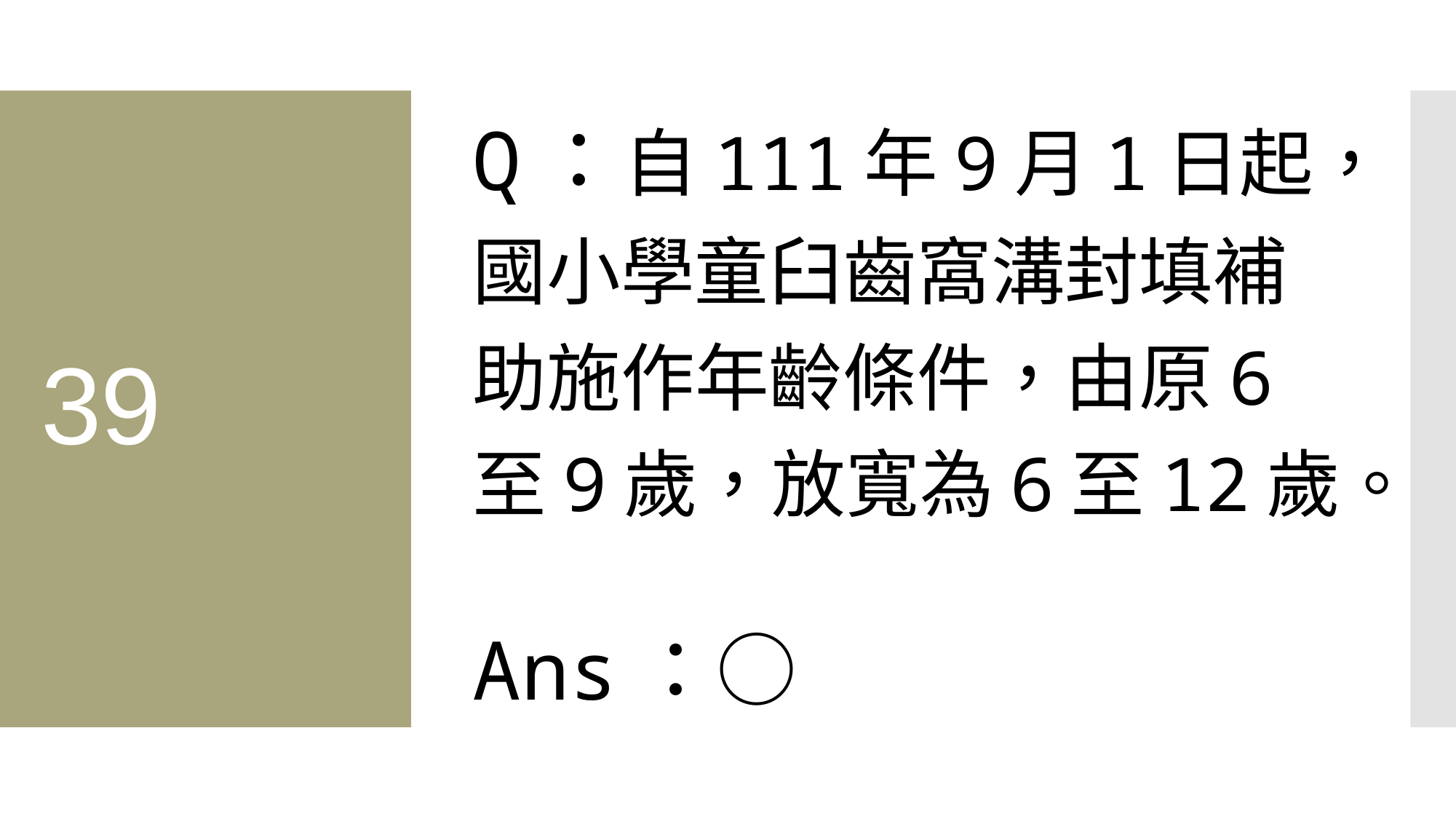

Q： 自111年9月1日起，國小學童臼齒窩溝封填補助施作年齡條件，由原6至9歲，放寬為6至12歲。
Ans：○
# 39